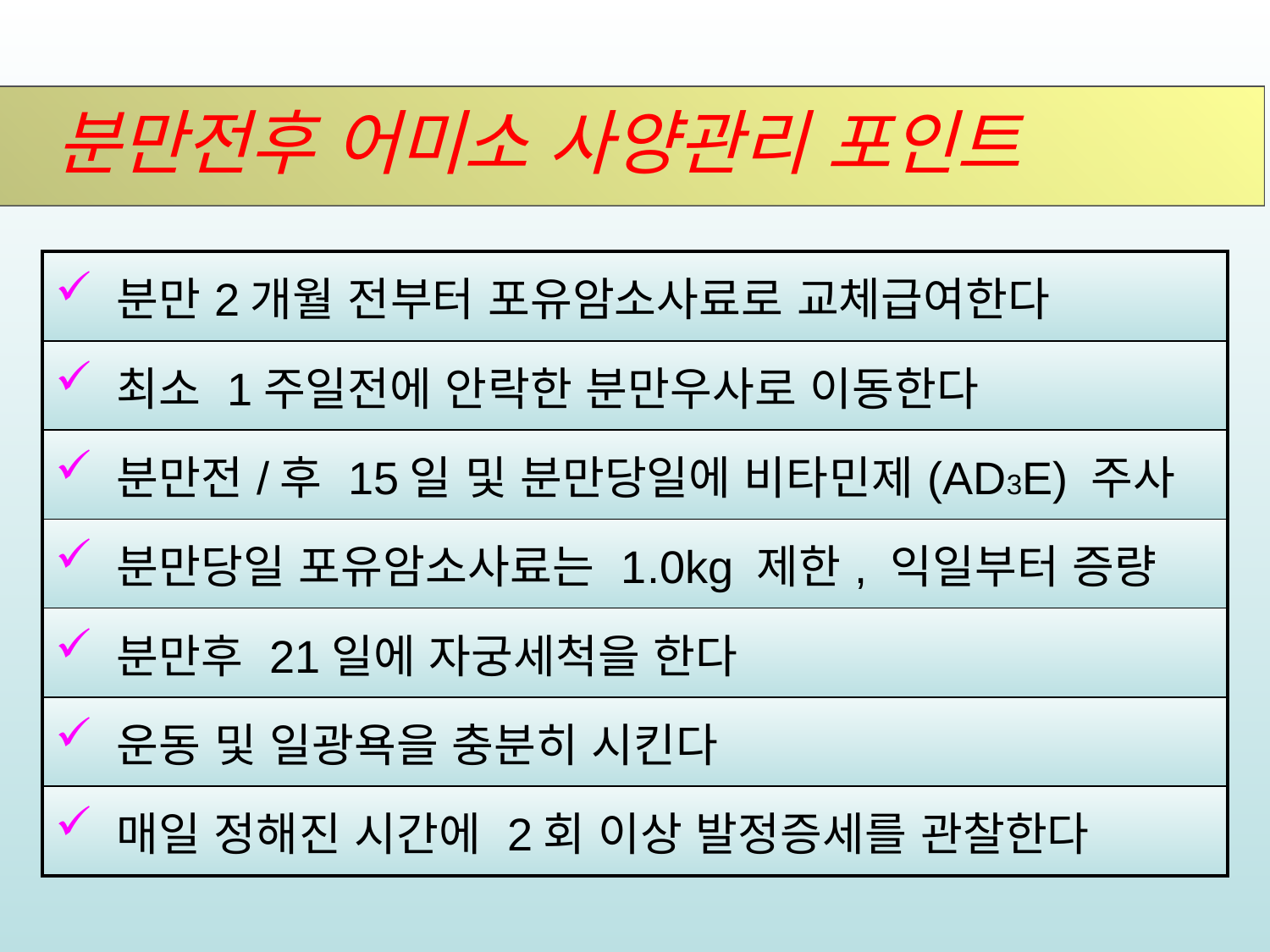

분만전후 어미소 사양관리 포인트
| 분만2개월 전부터 포유암소사료로 교체급여한다 |
| --- |
| 최소 1주일전에 안락한 분만우사로 이동한다 |
| 분만전/후 15일 및 분만당일에 비타민제(AD3E) 주사 |
| 분만당일 포유암소사료는 1.0kg 제한, 익일부터 증량 |
| 분만후 21일에 자궁세척을 한다 |
| 운동 및 일광욕을 충분히 시킨다 |
| 매일 정해진 시간에 2회 이상 발정증세를 관찰한다 |